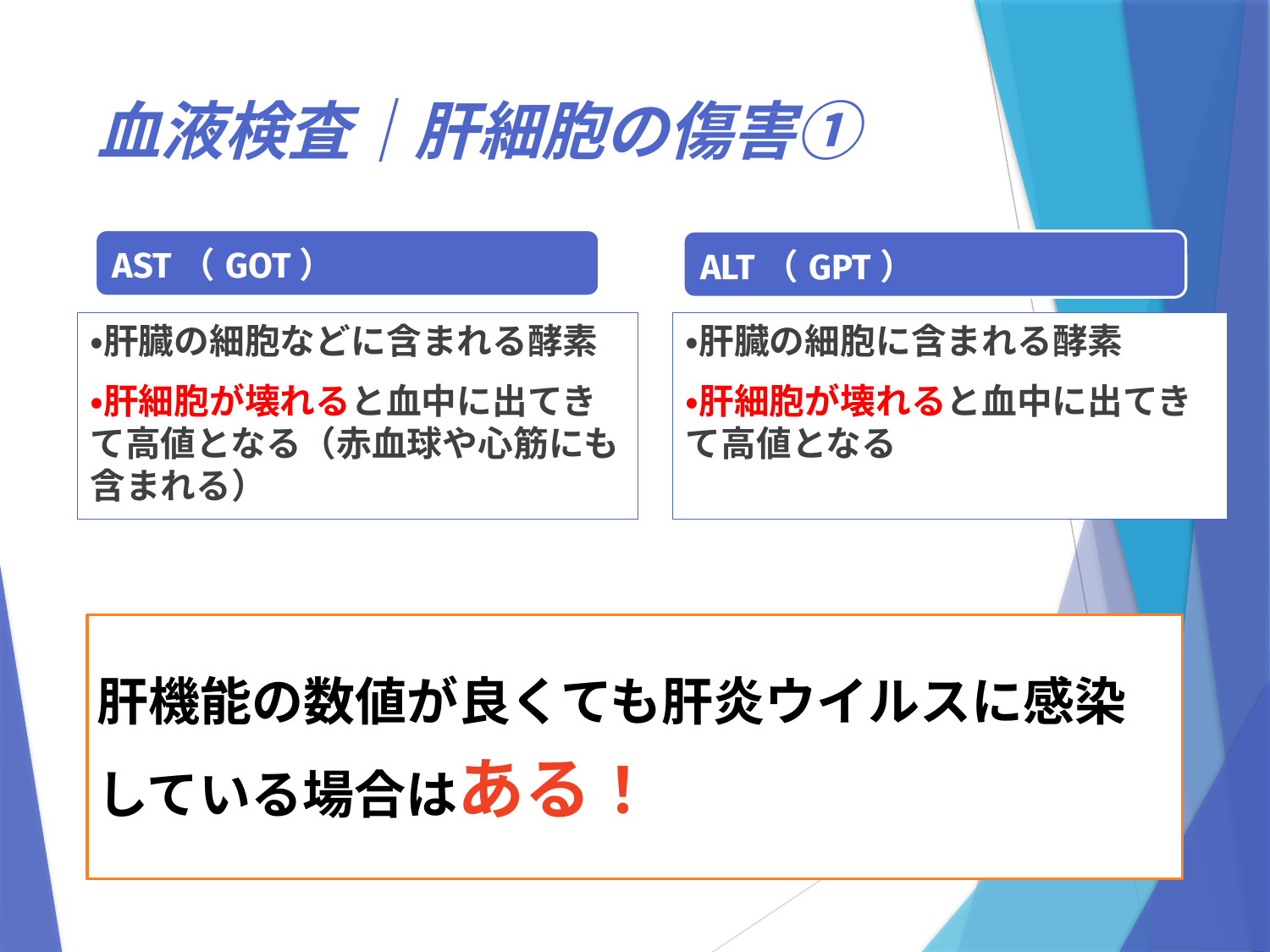

# 血液検査｜肝細胞の傷害①
AST（GOT）
ALT（GPT）
・肝臓の細胞などに含まれる酵素
・肝細胞が壊れると血中に出てきて高値となる（赤血球や心筋にも含まれる）
・肝臓の細胞に含まれる酵素
・肝細胞が壊れると血中に出てきて高値となる
肝機能の数値が良くても肝炎ウイルスに感染している場合はある！